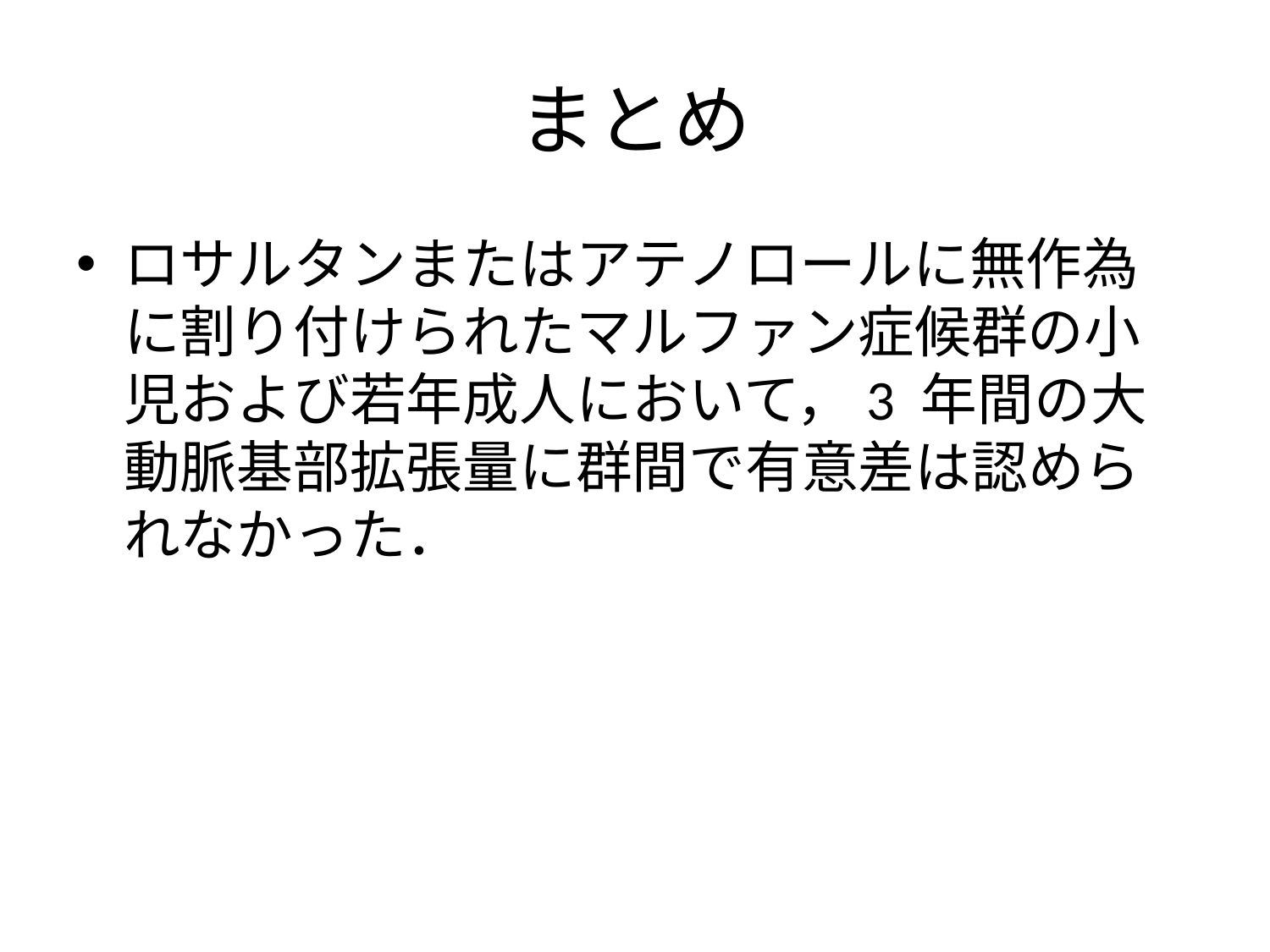

# まとめ
ロサルタンまたはアテノロールに無作為に割り付けられたマルファン症候群の小児および若年成人において，3 年間の大動脈基部拡張量に群間で有意差は認められなかった．